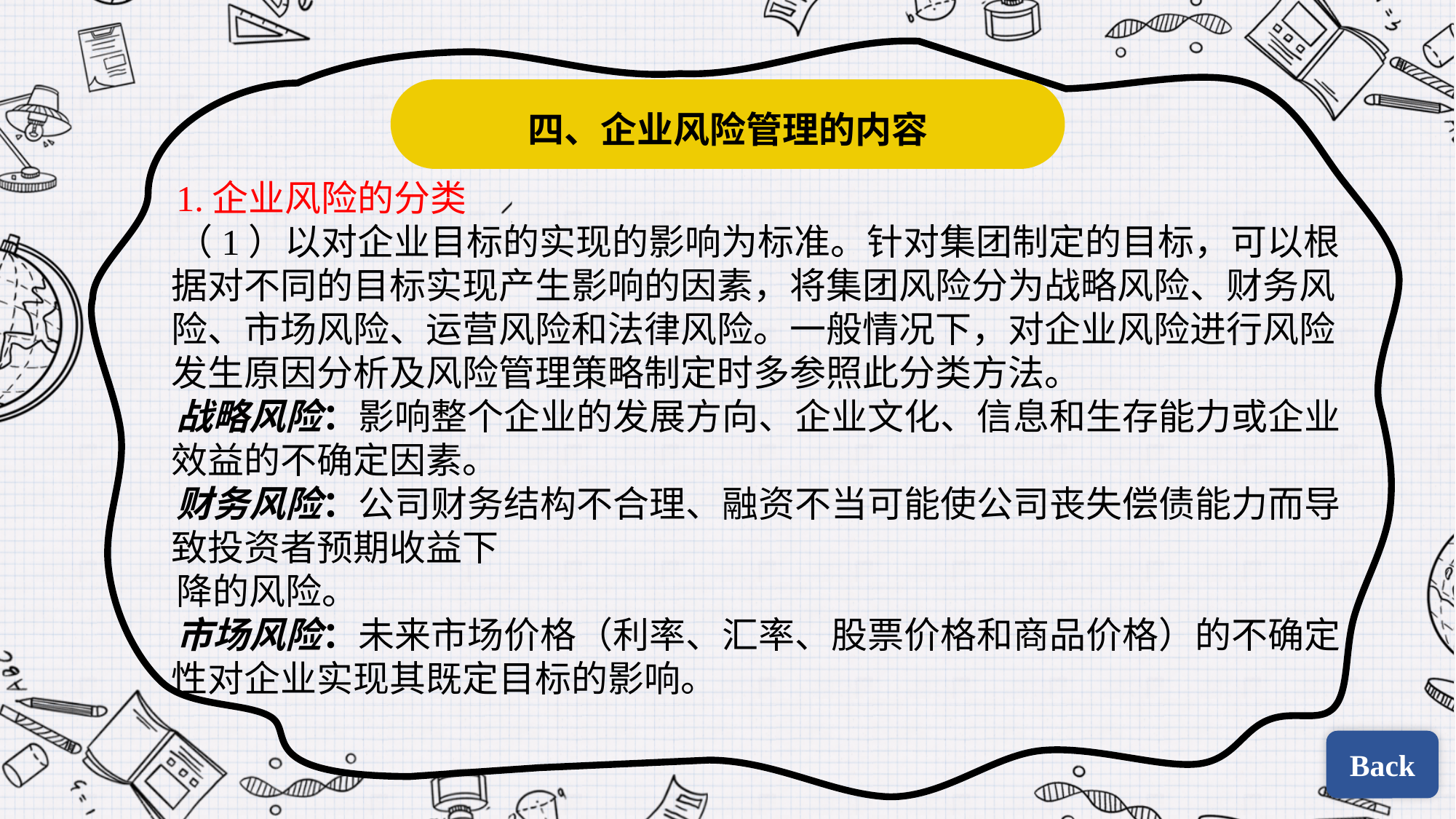

四、企业风险管理的内容
1.企业风险的分类
（1）以对企业目标的实现的影响为标准。针对集团制定的目标，可以根据对不同的目标实现产生影响的因素，将集团风险分为战略风险、财务风险、市场风险、运营风险和法律风险。一般情况下，对企业风险进行风险发生原因分析及风险管理策略制定时多参照此分类方法。
战略风险：影响整个企业的发展方向、企业文化、信息和生存能力或企业效益的不确定因素。
财务风险：公司财务结构不合理、融资不当可能使公司丧失偿债能力而导致投资者预期收益下
降的风险。
市场风险：未来市场价格（利率、汇率、股票价格和商品价格）的不确定性对企业实现其既定目标的影响。

Back